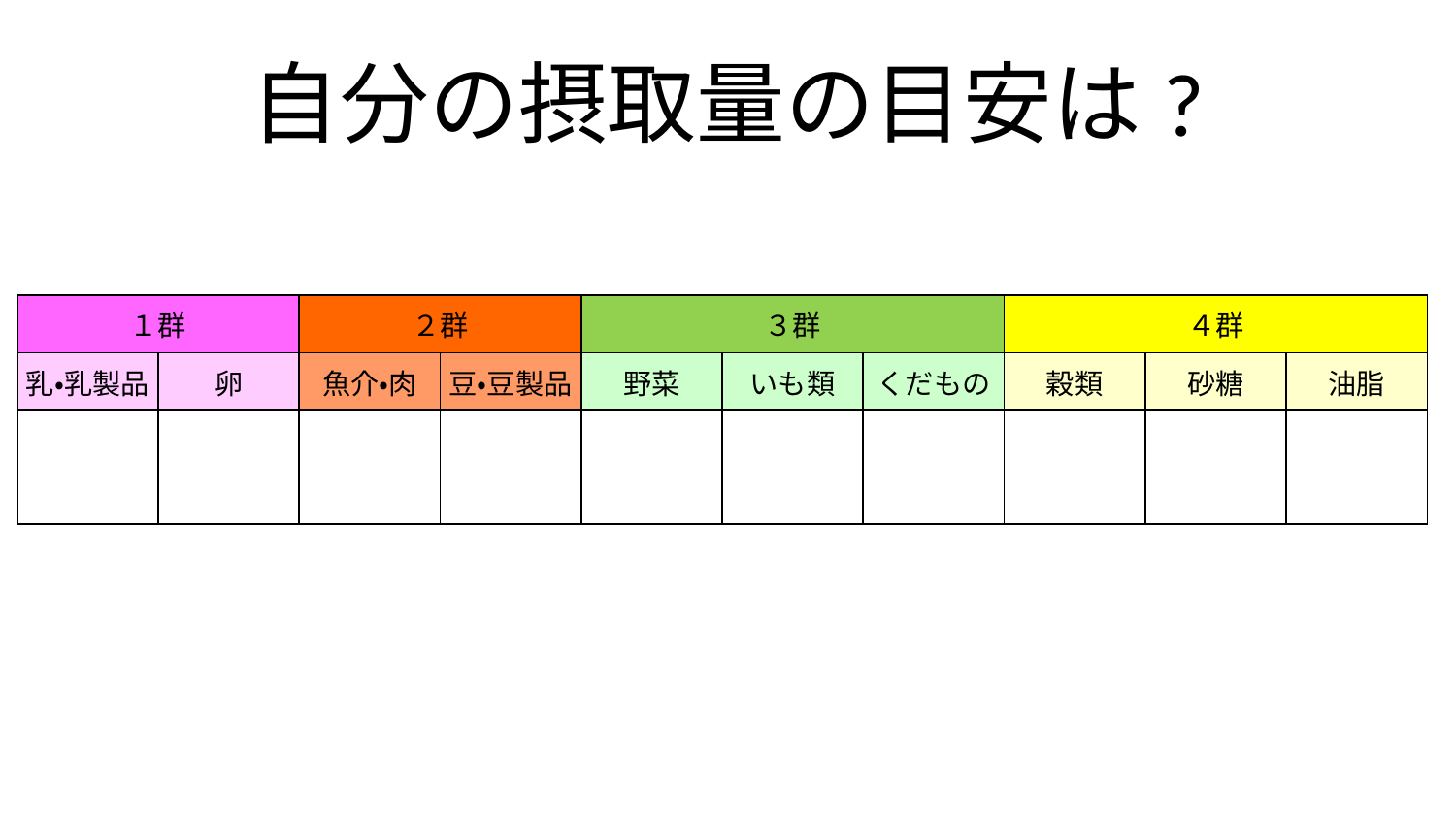

# 自分の摂取量の目安は?
| １群 |  | ２群 |  | ３群 |  |  | ４群 |  |  |
| --- | --- | --- | --- | --- | --- | --- | --- | --- | --- |
| 乳・乳製品 | 卵 | 魚介・肉 | 豆・豆製品 | 野菜 | いも類 | くだもの | 穀類 | 砂糖 | 油脂 |
|  |  |  |  |  |  |  |  |  |  |